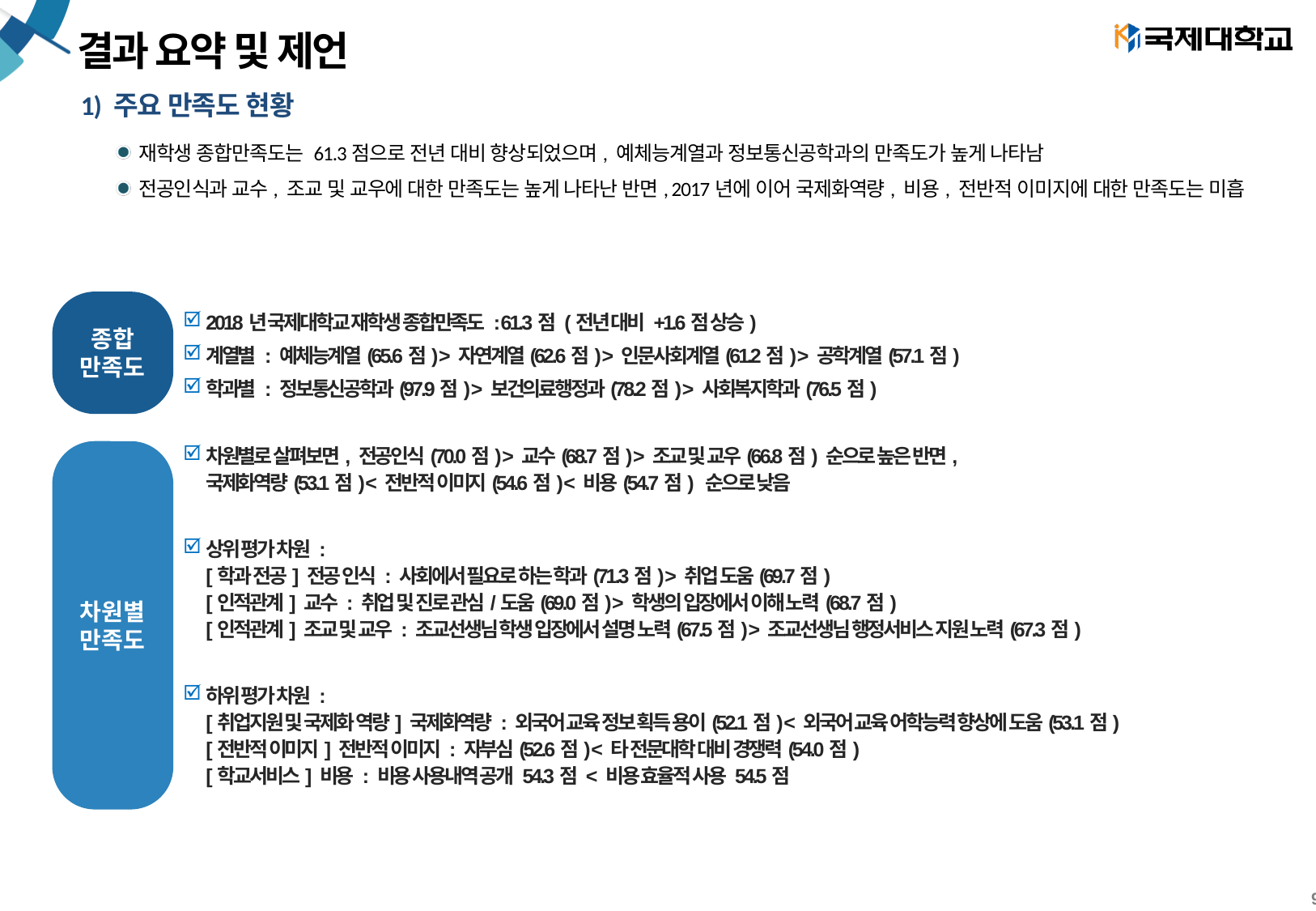

# 결과 요약 및 제언
1) 주요 만족도 현황
재학생 종합만족도는 61.3점으로 전년 대비 향상되었으며, 예체능계열과 정보통신공학과의 만족도가 높게 나타남
전공인식과 교수, 조교 및 교우에 대한 만족도는 높게 나타난 반면, 2017년에 이어 국제화역량, 비용, 전반적 이미지에 대한 만족도는 미흡

종합
만족도
2018년 국제대학교 재학생 종합만족도 : 61.3점 (전년 대비 +1.6점 상승)
계열별 : 예체능계열(65.6점) > 자연계열(62.6점) > 인문사회계열(61.2점) > 공학계열(57.1점)
학과별 : 정보통신공학과(97.9점) > 보건의료행정과(78.2점) > 사회복지학과(76.5점)

차원별로 살펴보면, 전공인식(70.0점) > 교수(68.7점) > 조교 및 교우(66.8점) 순으로 높은 반면,
국제화역량(53.1점) < 전반적 이미지(54.6점) < 비용(54.7점)  순으로 낮음

상위 평가 차원 :
[학과 전공] 전공 인식 : 사회에서 필요로 하는 학과(71.3점) > 취업 도움(69.7점)
[인적관계] 교수 : 취업 및 진로 관심/도움(69.0점) > 학생의 입장에서 이해 노력(68.7점)
[인적관계] 조교 및 교우 : 조교선생님 학생 입장에서 설명 노력(67.5점) > 조교선생님 행정서비스 지원 노력(67.3점)

하위 평가 차원 :
[취업지원 및 국제화 역량] 국제화역량 : 외국어 교육 정보 획득 용이(52.1점) < 외국어 교육 어학능력 향상에 도움(53.1점)
[전반적 이미지] 전반적 이미지 : 자부심(52.6점) < 타 전문대학 대비 경쟁력(54.0점)
[학교서비스] 비용 : 비용 사용내역 공개 54.3점 < 비용 효율적 사용 54.5점
차원별
만족도